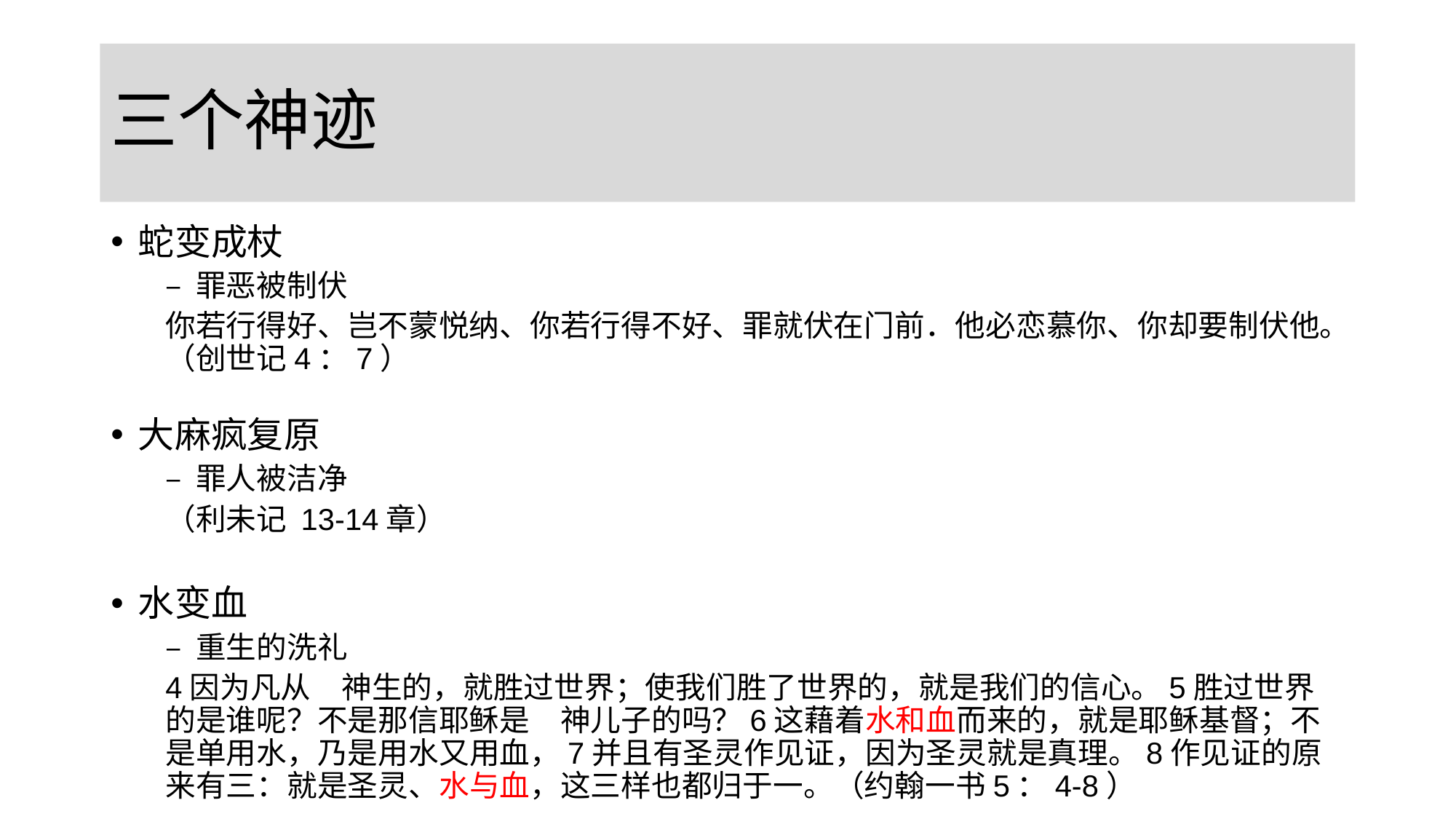

# 三个神迹
蛇变成杖
– 罪恶被制伏
你若行得好、岂不蒙悦纳、你若行得不好、罪就伏在门前．他必恋慕你、你却要制伏他。（创世记4：7）

大麻疯复原
– 罪人被洁净
（利未记 13-14章）

水变血
– 重生的洗礼
4因为凡从　神生的，就胜过世界；使我们胜了世界的，就是我们的信心。5胜过世界的是谁呢？不是那信耶稣是　神儿子的吗？6这藉着水和血而来的，就是耶稣基督；不是单用水，乃是用水又用血，7并且有圣灵作见证，因为圣灵就是真理。8作见证的原来有三：就是圣灵、水与血，这三样也都归于一。（约翰一书5：4-8）